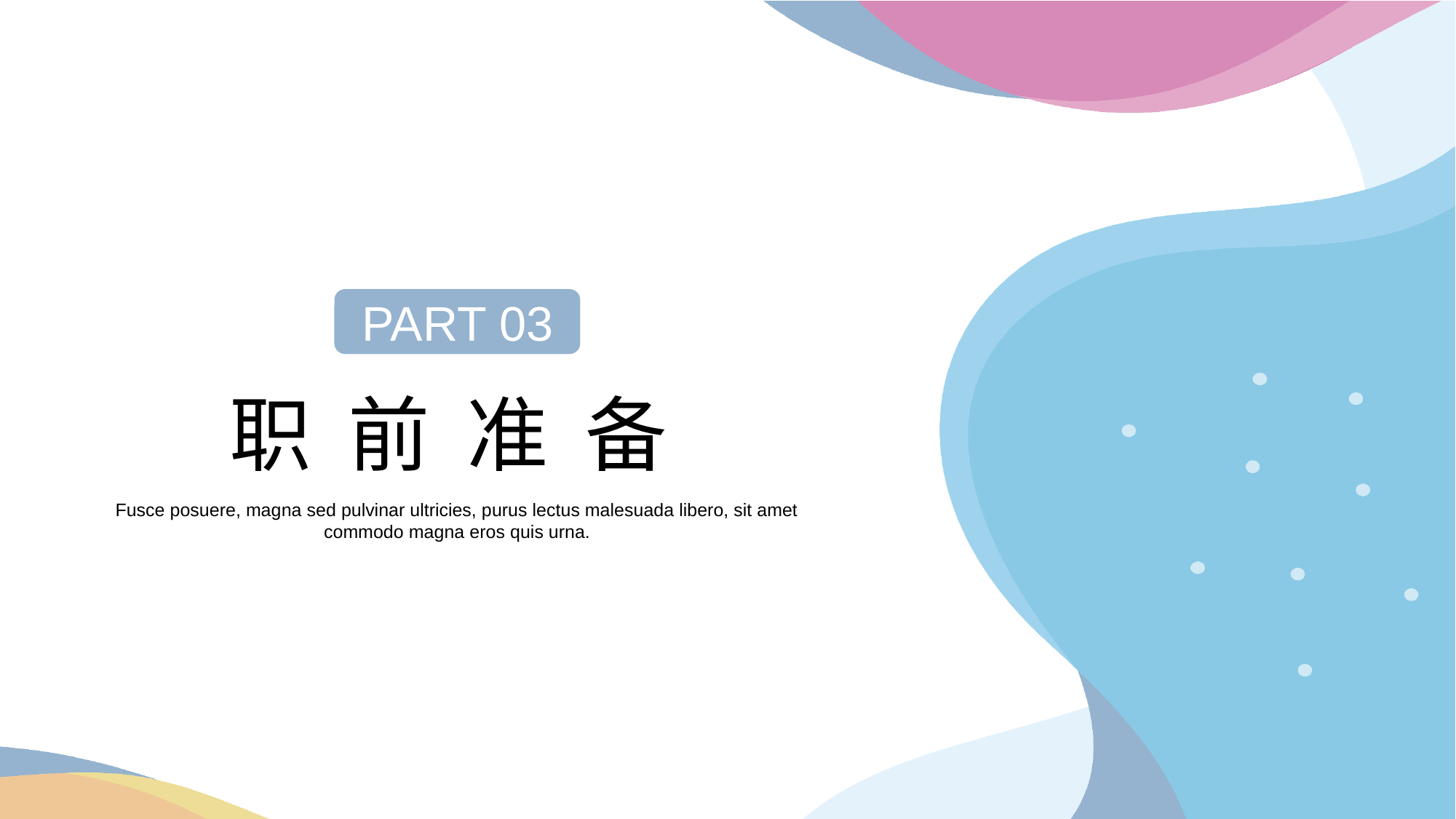

PART 03
职  前  准  备
Fusce posuere, magna sed pulvinar ultricies, purus lectus malesuada libero, sit amet commodo magna eros quis urna.